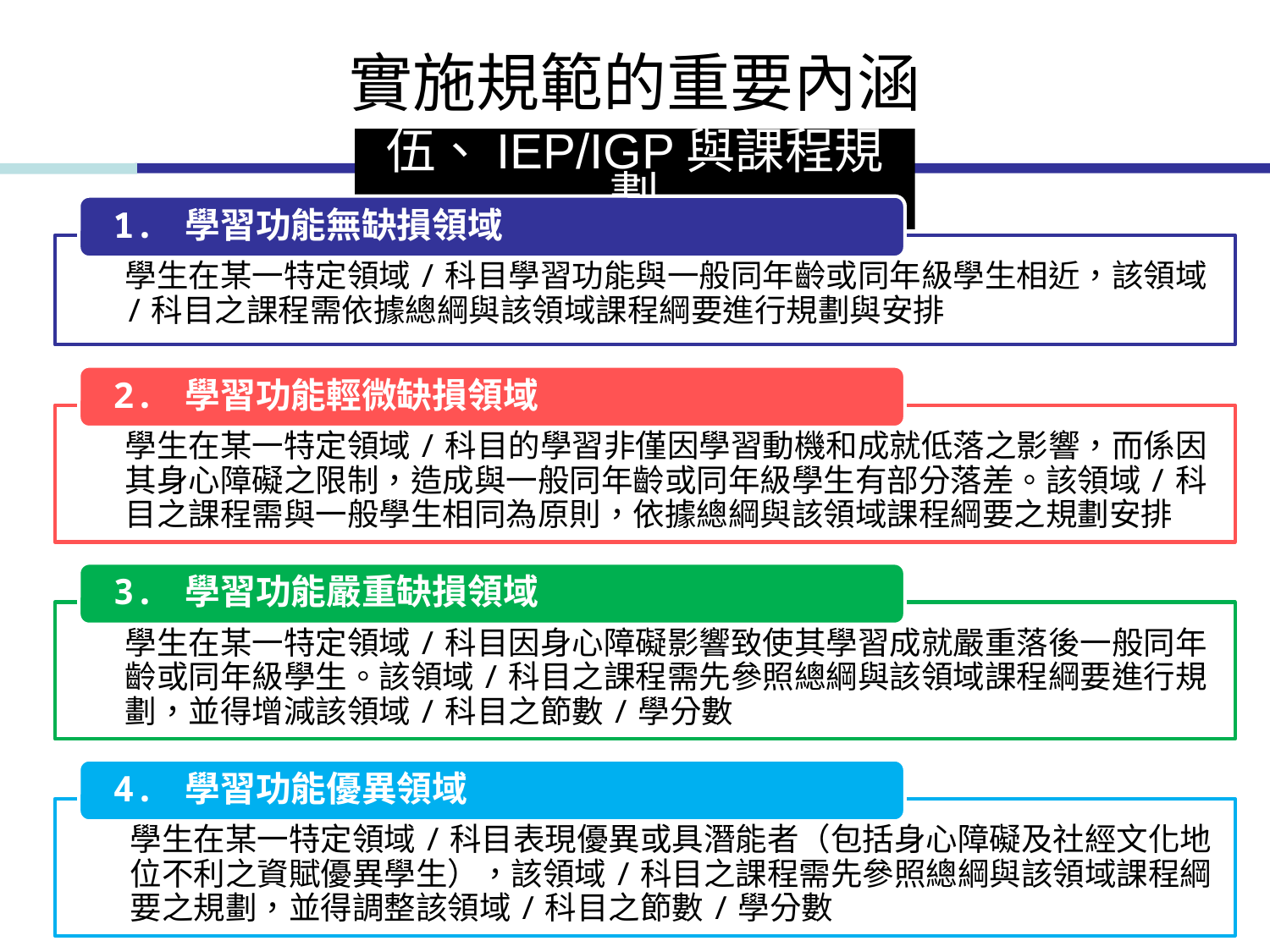

實施規範的重要內涵
伍、IEP/IGP與課程規劃

1. 學習功能無缺損領域

學生在某一特定領域/科目學習功能與一般同年齡或同年級學生相近，該領域/科目之課程需依據總綱與該領域課程綱要進行規劃與安排

2. 學習功能輕微缺損領域

學生在某一特定領域/科目的學習非僅因學習動機和成就低落之影響，而係因其身心障礙之限制，造成與一般同年齡或同年級學生有部分落差。該領域/科目之課程需與一般學生相同為原則，依據總綱與該領域課程綱要之規劃安排

3. 學習功能嚴重缺損領域

學生在某一特定領域/科目因身心障礙影響致使其學習成就嚴重落後一般同年齡或同年級學生。該領域/科目之課程需先參照總綱與該領域課程綱要進行規劃，並得增減該領域/科目之節數/學分數

4. 學習功能優異領域

學生在某一特定領域/科目表現優異或具潛能者（包括身心障礙及社經文化地位不利之資賦優異學生），該領域/科目之課程需先參照總綱與該領域課程綱要之規劃，並得調整該領域/科目之節數/學分數